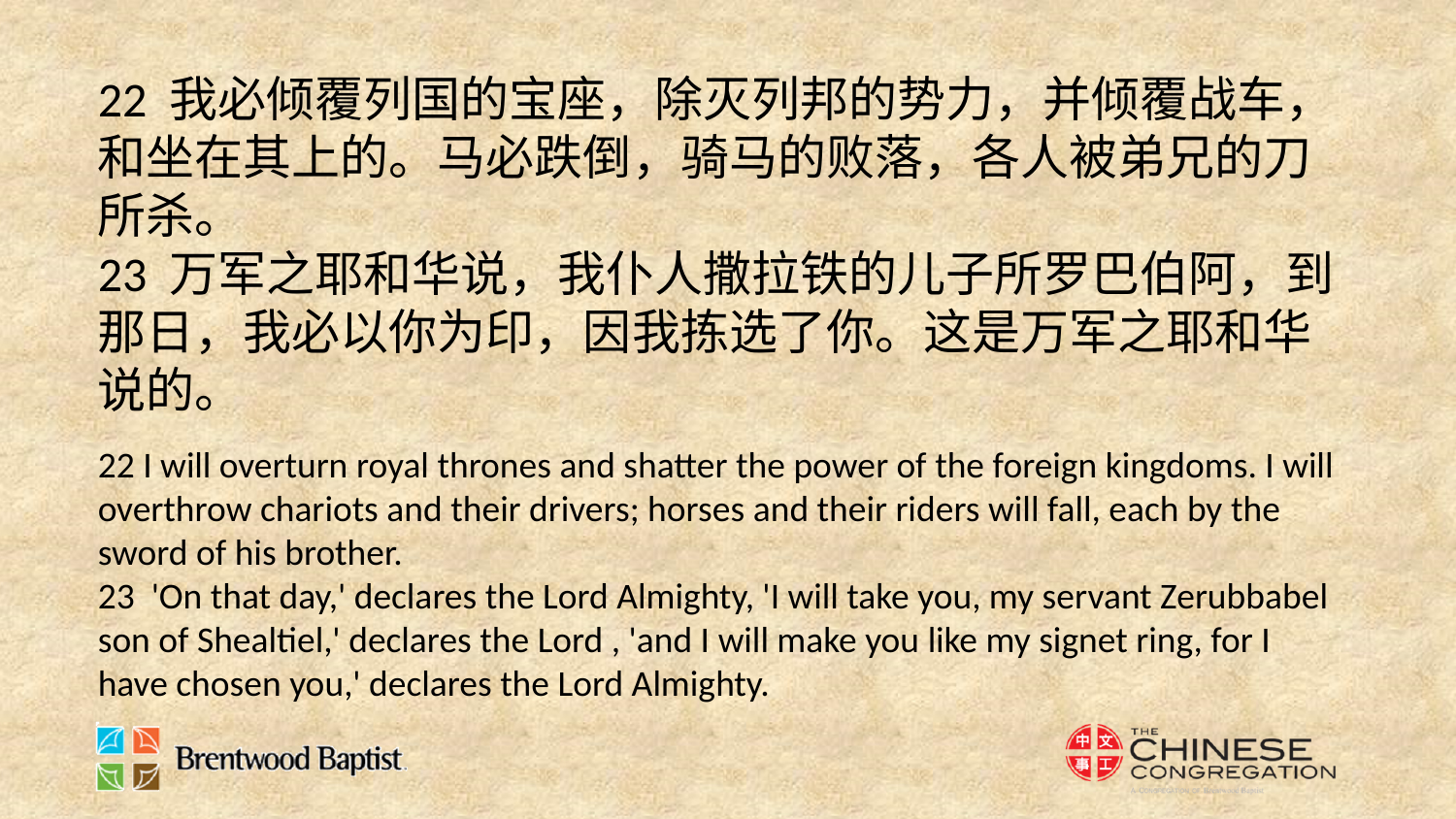

22 我必倾覆列国的宝座，除灭列邦的势力，并倾覆战车，和坐在其上的。马必跌倒，骑马的败落，各人被弟兄的刀所杀。
23 万军之耶和华说，我仆人撒拉铁的儿子所罗巴伯阿，到那日，我必以你为印，因我拣选了你。这是万军之耶和华说的。

22 I will overturn royal thrones and shatter the power of the foreign kingdoms. I will overthrow chariots and their drivers; horses and their riders will fall, each by the sword of his brother.
23  'On that day,' declares the Lord Almighty, 'I will take you, my servant Zerubbabel son of Shealtiel,' declares the Lord , 'and I will make you like my signet ring, for I have chosen you,' declares the Lord Almighty.